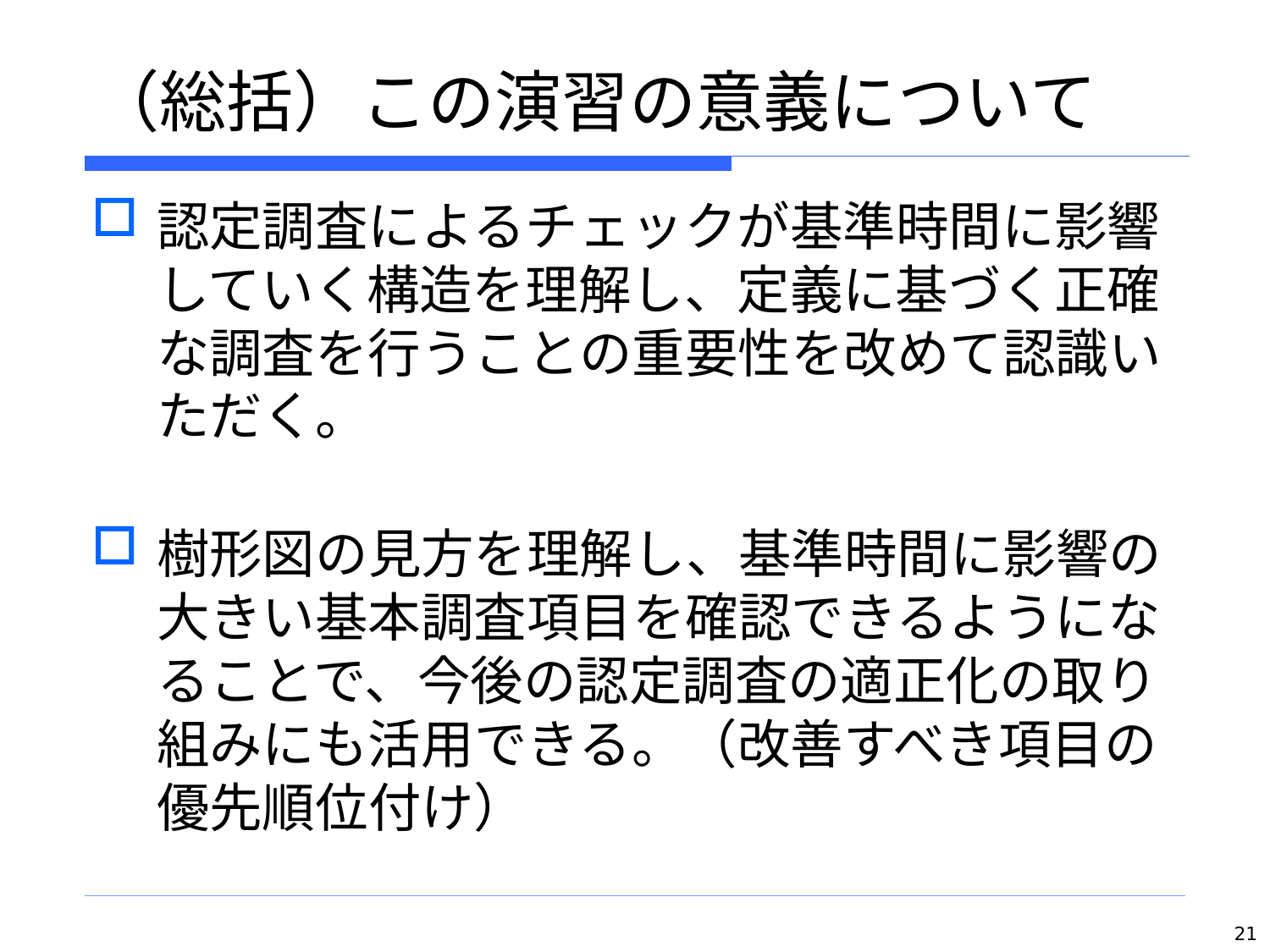

# （総括）この演習の意義について
認定調査によるチェックが基準時間に影響していく構造を理解し、定義に基づく正確な調査を行うことの重要性を改めて認識いただく。
樹形図の見方を理解し、基準時間に影響の大きい基本調査項目を確認できるようになることで、今後の認定調査の適正化の取り組みにも活用できる。（改善すべき項目の優先順位付け）
21